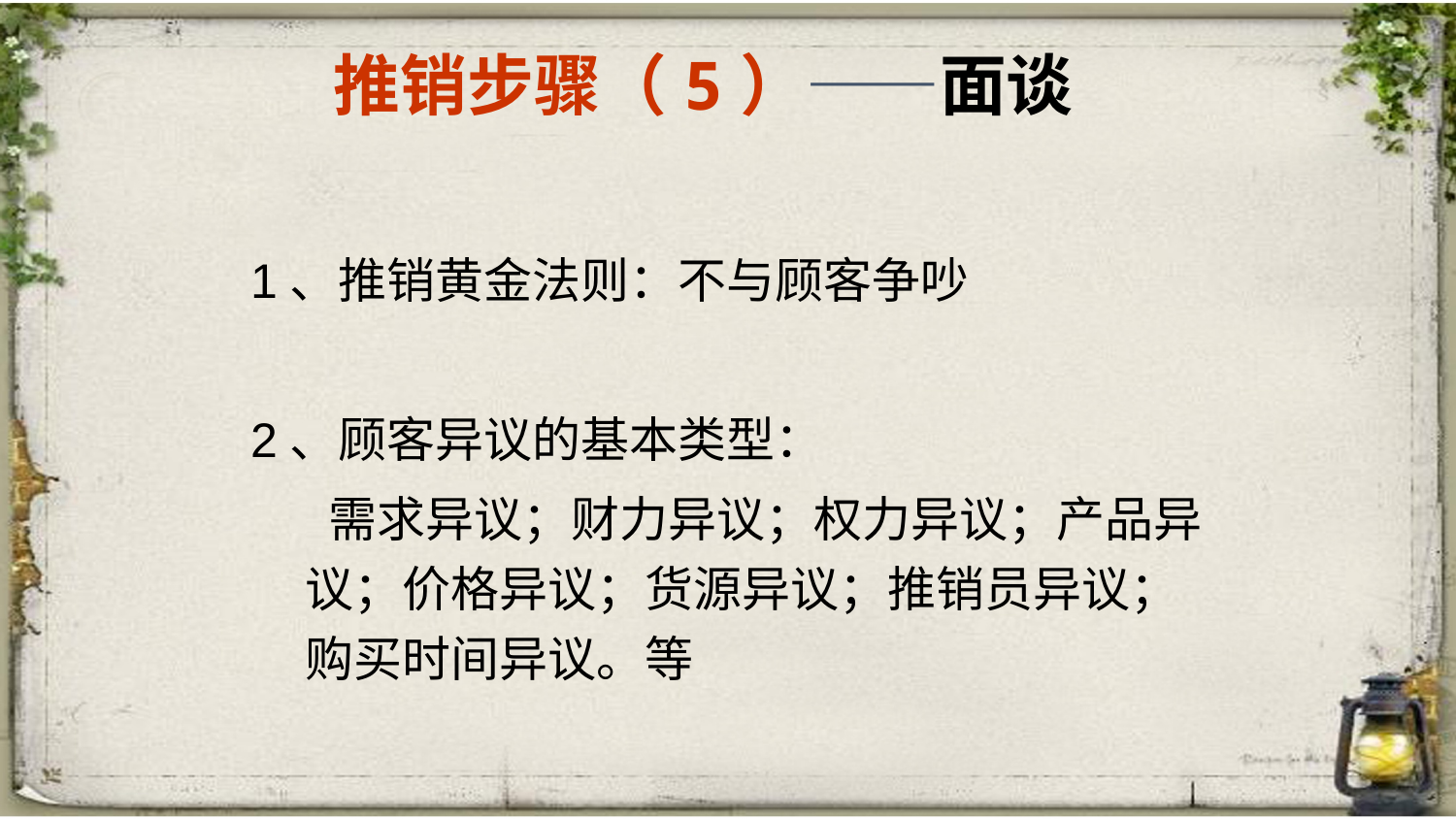

推销步骤（5）——面谈

1、推销黄金法则：不与顾客争吵

2、顾客异议的基本类型：
      需求异议；财力异议；权力异议；产品异议；价格异议；货源异议；推销员异议；购买时间异议。等